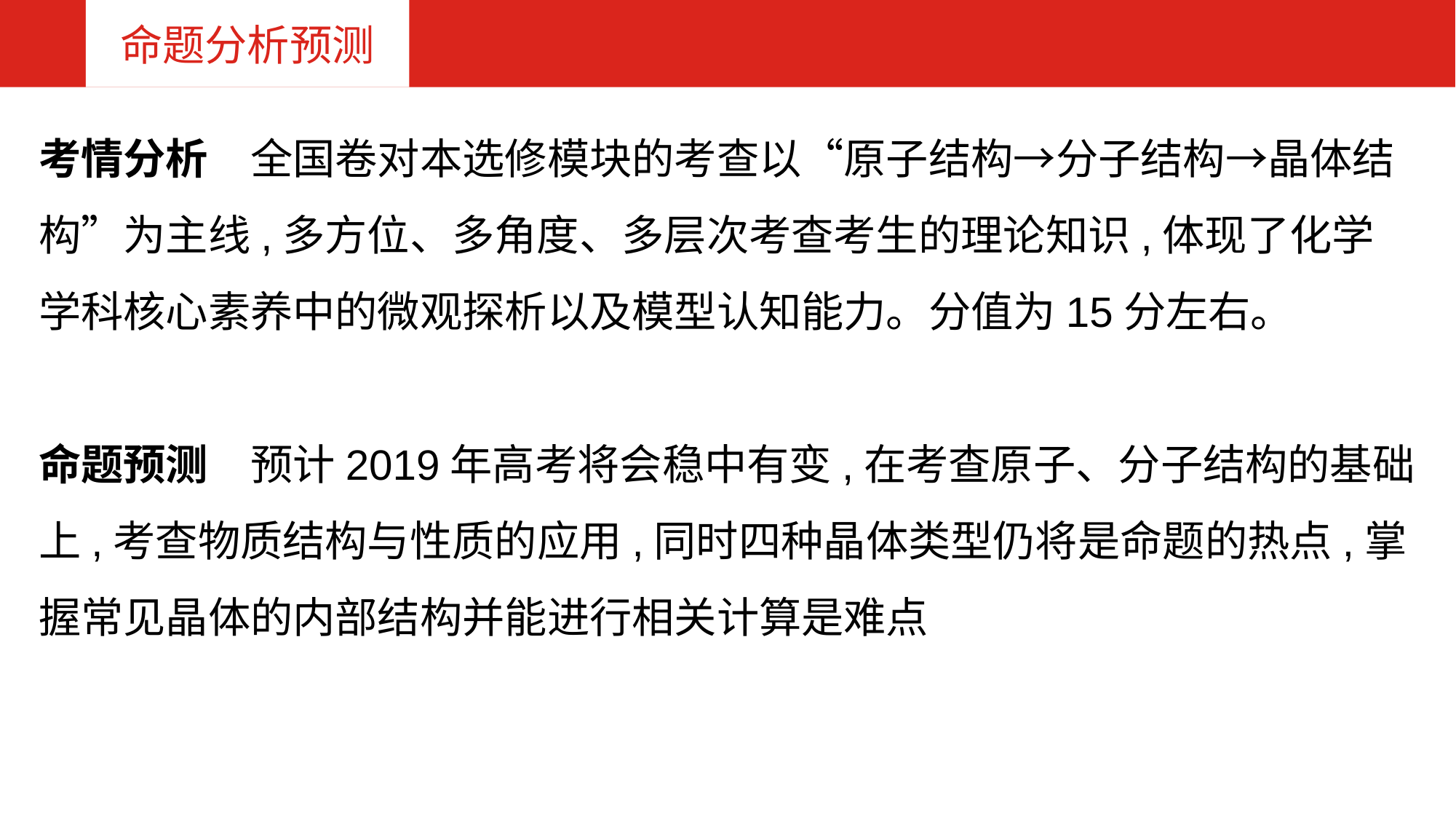

命题分析预测
考情分析　全国卷对本选修模块的考查以“原子结构→分子结构→晶体结构”为主线,多方位、多角度、多层次考查考生的理论知识,体现了化学学科核心素养中的微观探析以及模型认知能力。分值为15分左右。

命题预测　预计2019年高考将会稳中有变,在考查原子、分子结构的基础上,考查物质结构与性质的应用,同时四种晶体类型仍将是命题的热点,掌握常见晶体的内部结构并能进行相关计算是难点